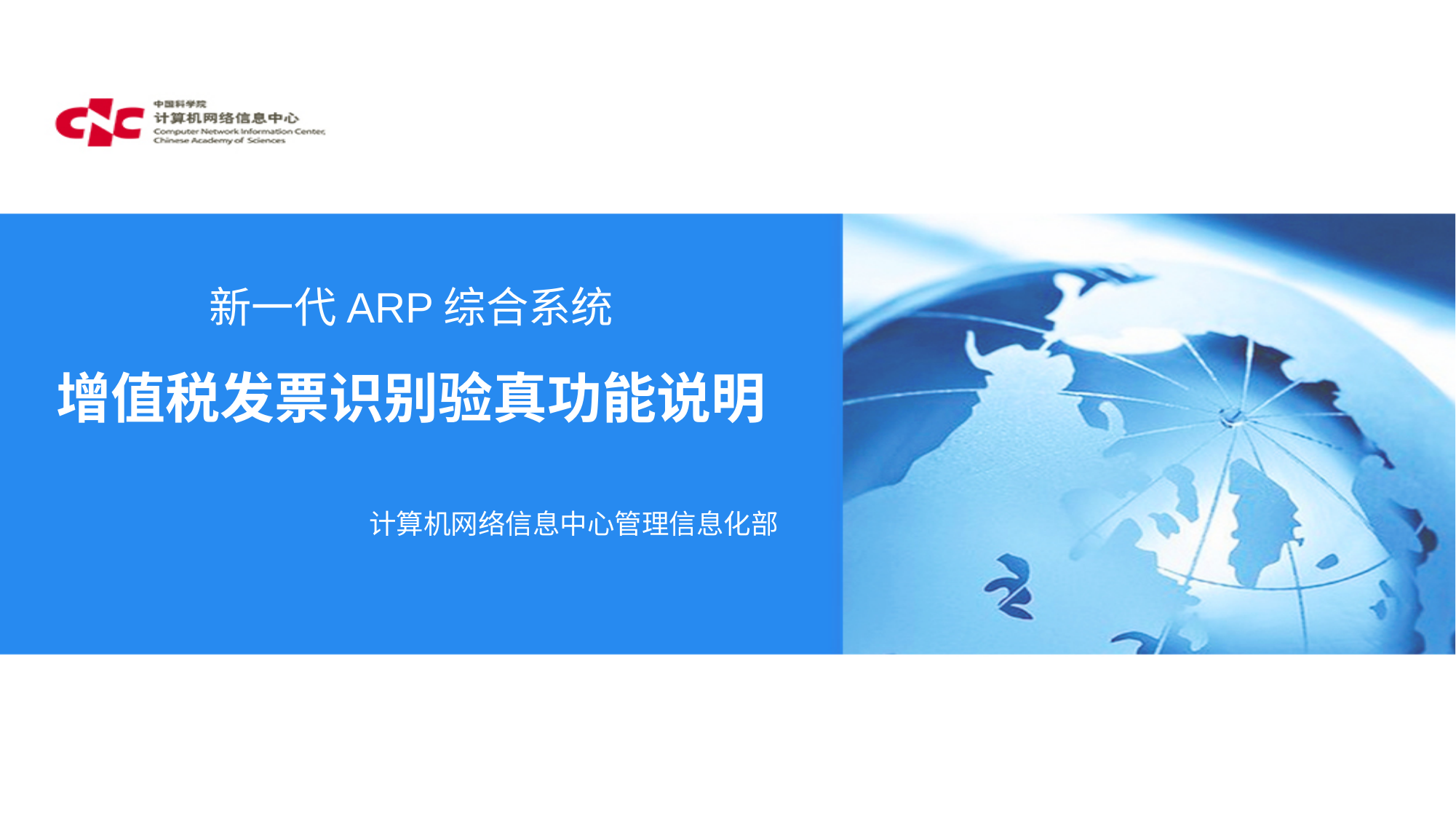

# 新一代ARP综合系统 增值税发票识别验真功能说明
计算机网络信息中心管理信息化部